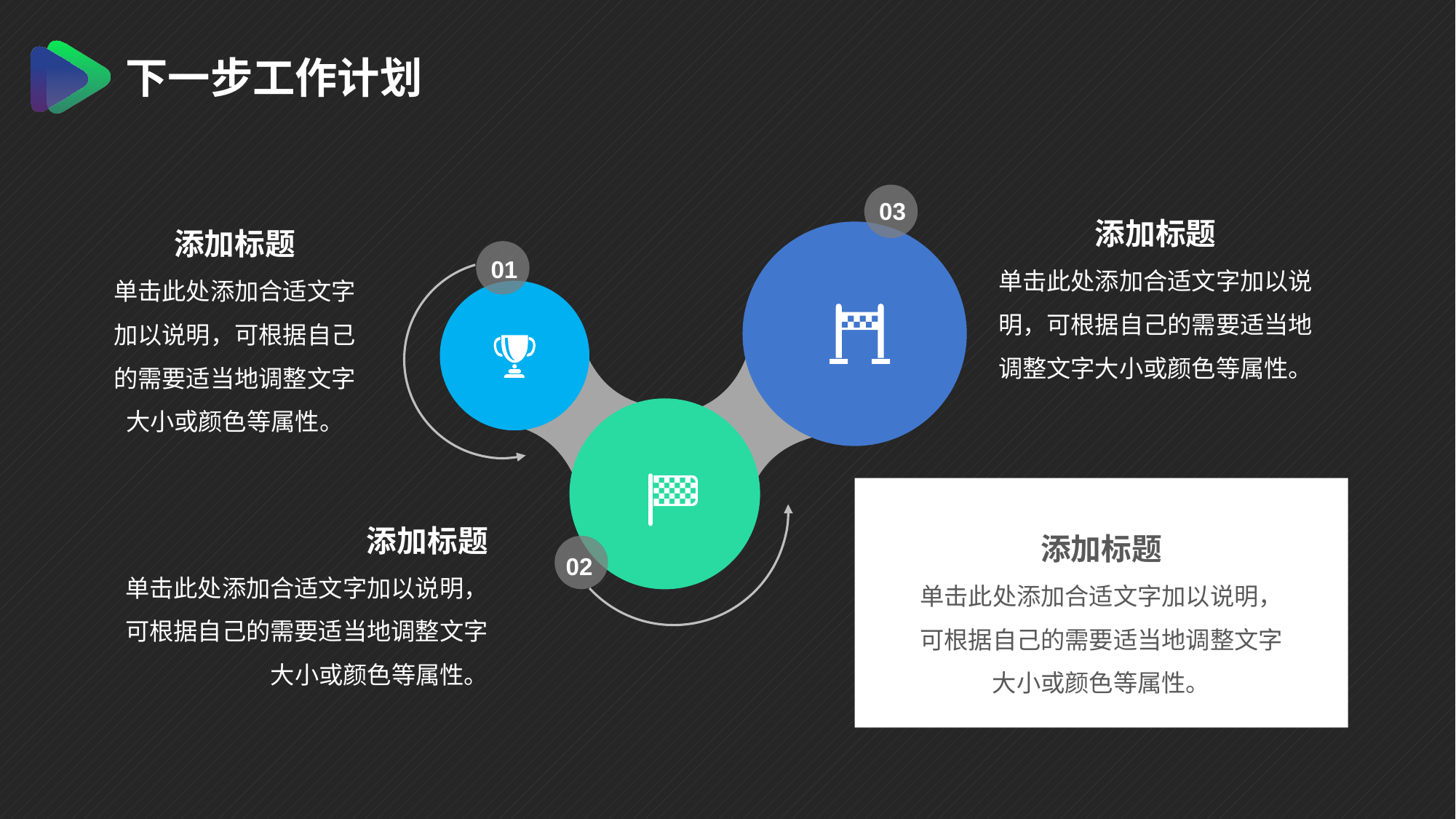

下一步工作计划
03

01

02
添加标题
单击此处添加合适文字加以说明，可根据自己的需要适当地调整文字大小或颜色等属性。
添加标题
单击此处添加合适文字加以说明，可根据自己的需要适当地调整文字大小或颜色等属性。

添加标题
单击此处添加合适文字加以说明，可根据自己的需要适当地调整文字大小或颜色等属性。
添加标题
单击此处添加合适文字加以说明，可根据自己的需要适当地调整文字大小或颜色等属性。